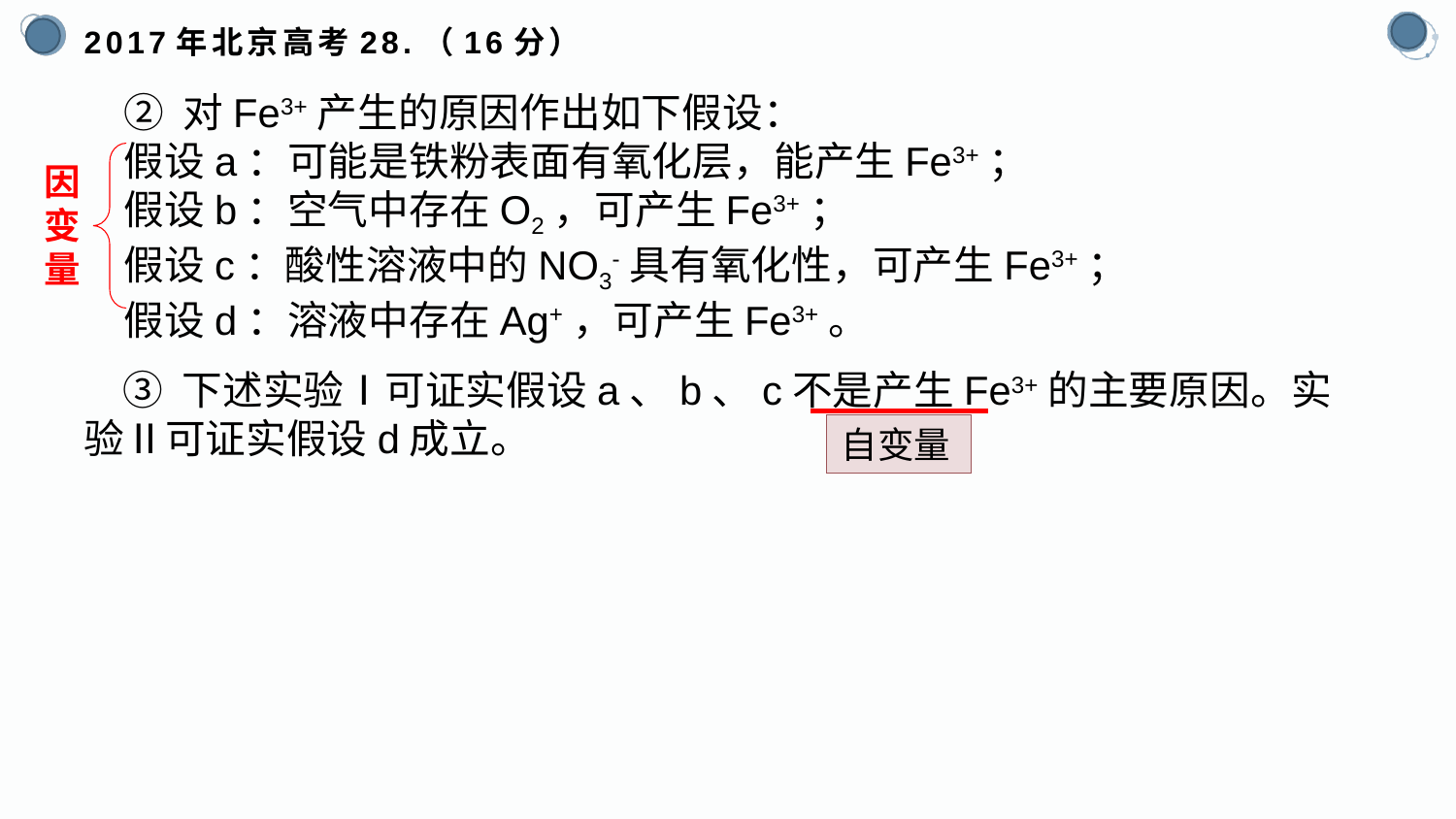

# 2017年北京高考28.（16分）
② 对Fe3+产生的原因作出如下假设：
假设a：可能是铁粉表面有氧化层，能产生Fe3+；
假设b：空气中存在O2，可产生Fe3+；
假设c：酸性溶液中的NO3-具有氧化性，可产生Fe3+；
假设d：溶液中存在Ag+，可产生Fe3+。

因变量
③ 下述实验Ⅰ可证实假设a、b、c不是产生Fe3+的主要原因。实验Ⅱ可证实假设d成立。
自变量